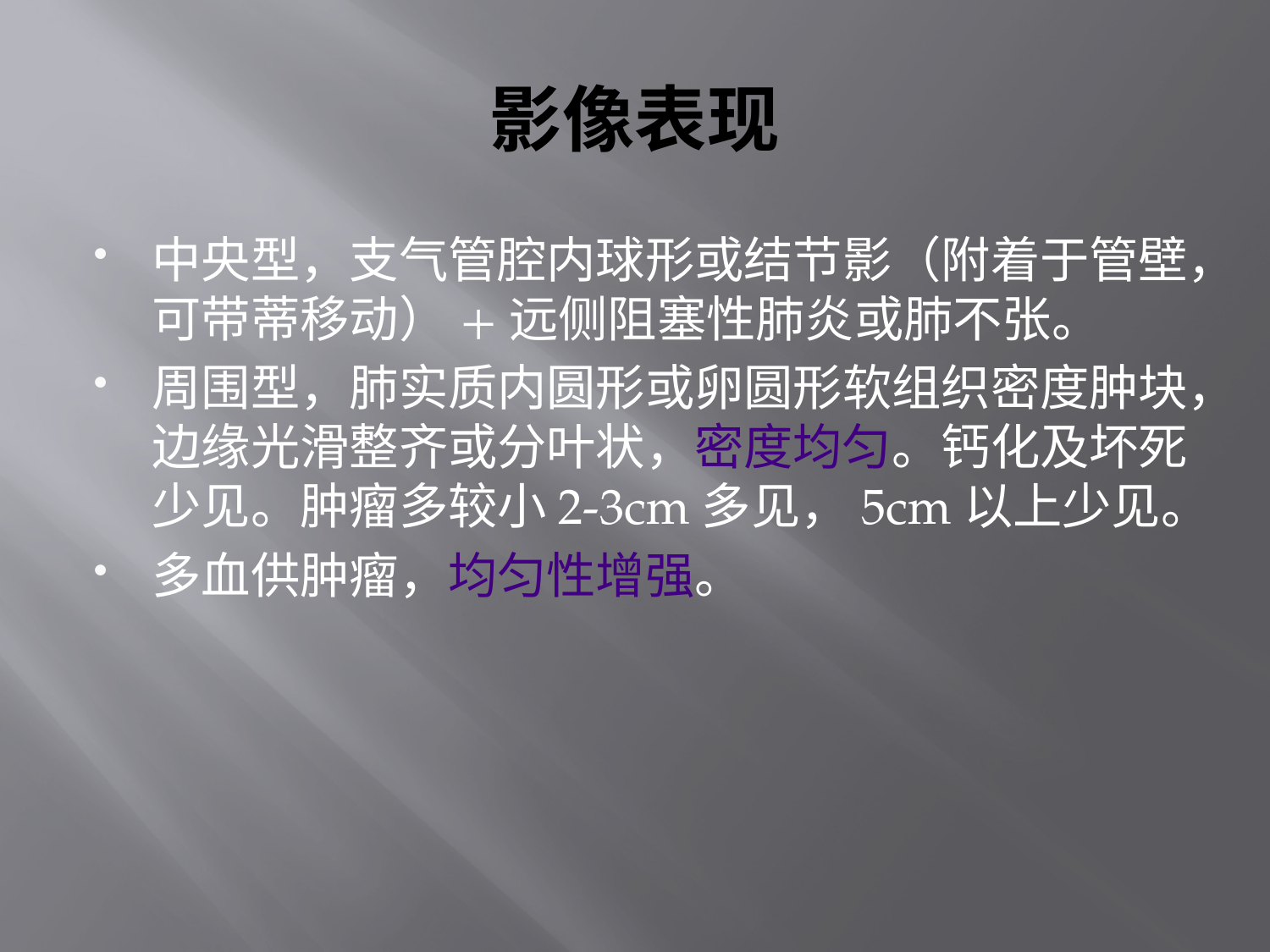

# 影像表现
中央型，支气管腔内球形或结节影（附着于管壁，可带蒂移动）+远侧阻塞性肺炎或肺不张。
周围型，肺实质内圆形或卵圆形软组织密度肿块，边缘光滑整齐或分叶状，密度均匀。钙化及坏死少见。肿瘤多较小2-3cm多见，5cm以上少见。
多血供肿瘤，均匀性增强。